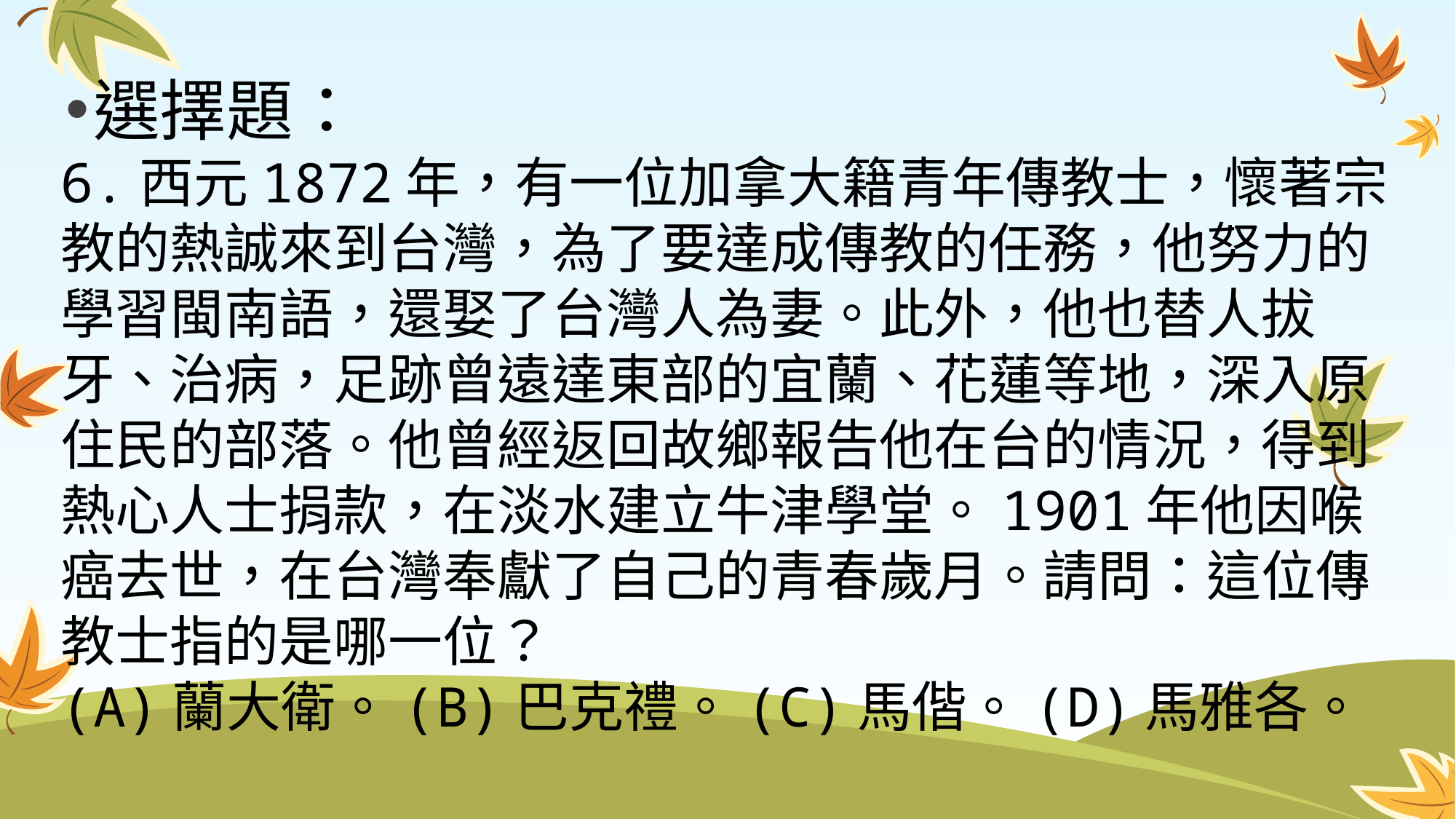

選擇題：
6.西元1872年，有一位加拿大籍青年傳教士，懷著宗教的熱誠來到台灣，為了要達成傳教的任務，他努力的學習閩南語，還娶了台灣人為妻。此外，他也替人拔牙、治病，足跡曾遠達東部的宜蘭、花蓮等地，深入原住民的部落。他曾經返回故鄉報告他在台的情況，得到熱心人士捐款，在淡水建立牛津學堂。1901年他因喉癌去世，在台灣奉獻了自己的青春歲月。請問：這位傳教士指的是哪一位？
(A)蘭大衛。(B)巴克禮。(C)馬偕。(D)馬雅各。